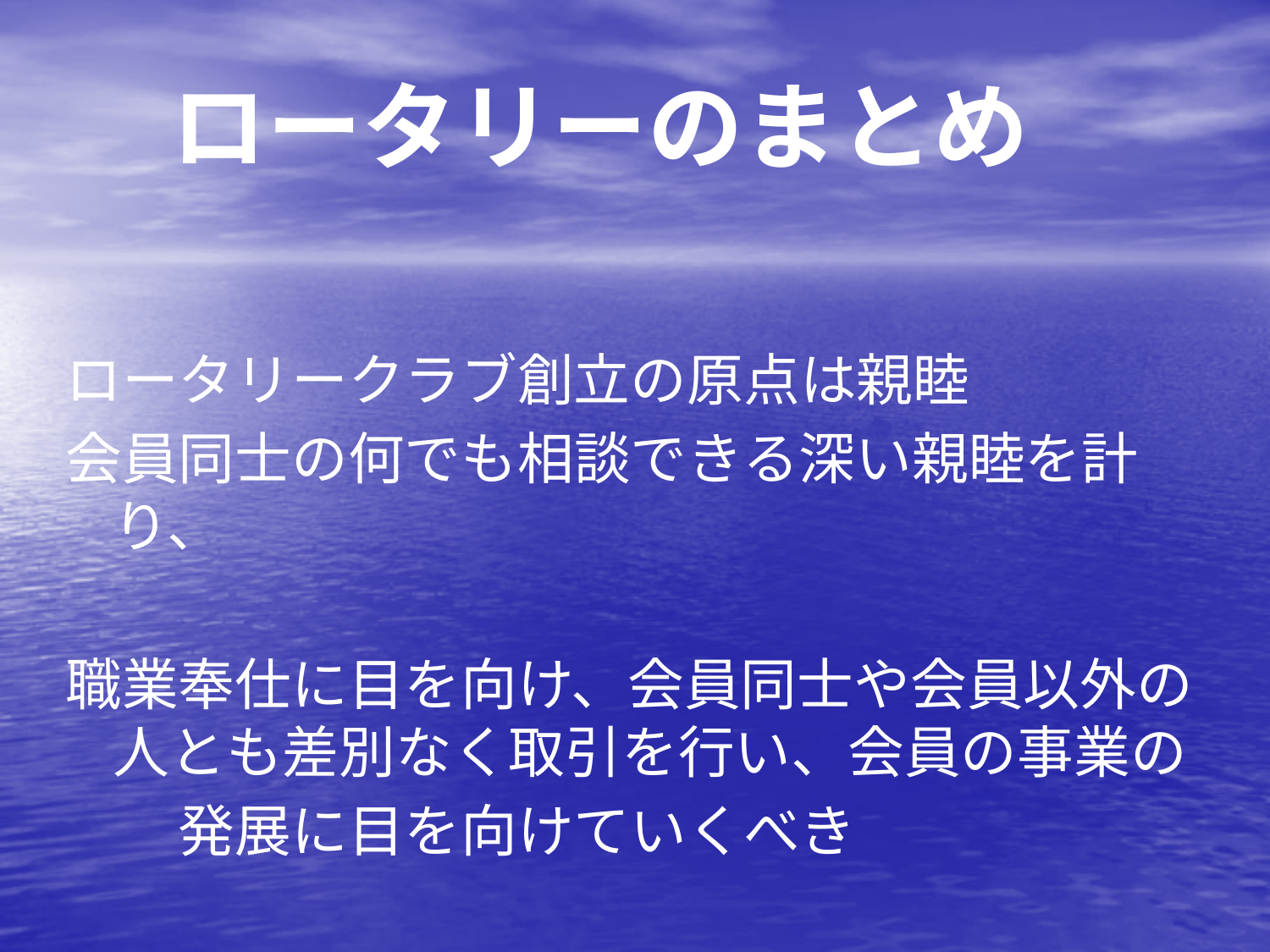

# ロータリーのまとめ

ロータリークラブ創立の原点は親睦
会員同士の何でも相談できる深い親睦を計り、

職業奉仕に目を向け、会員同士や会員以外の人とも差別なく取引を行い、会員の事業の
　　発展に目を向けていくべき